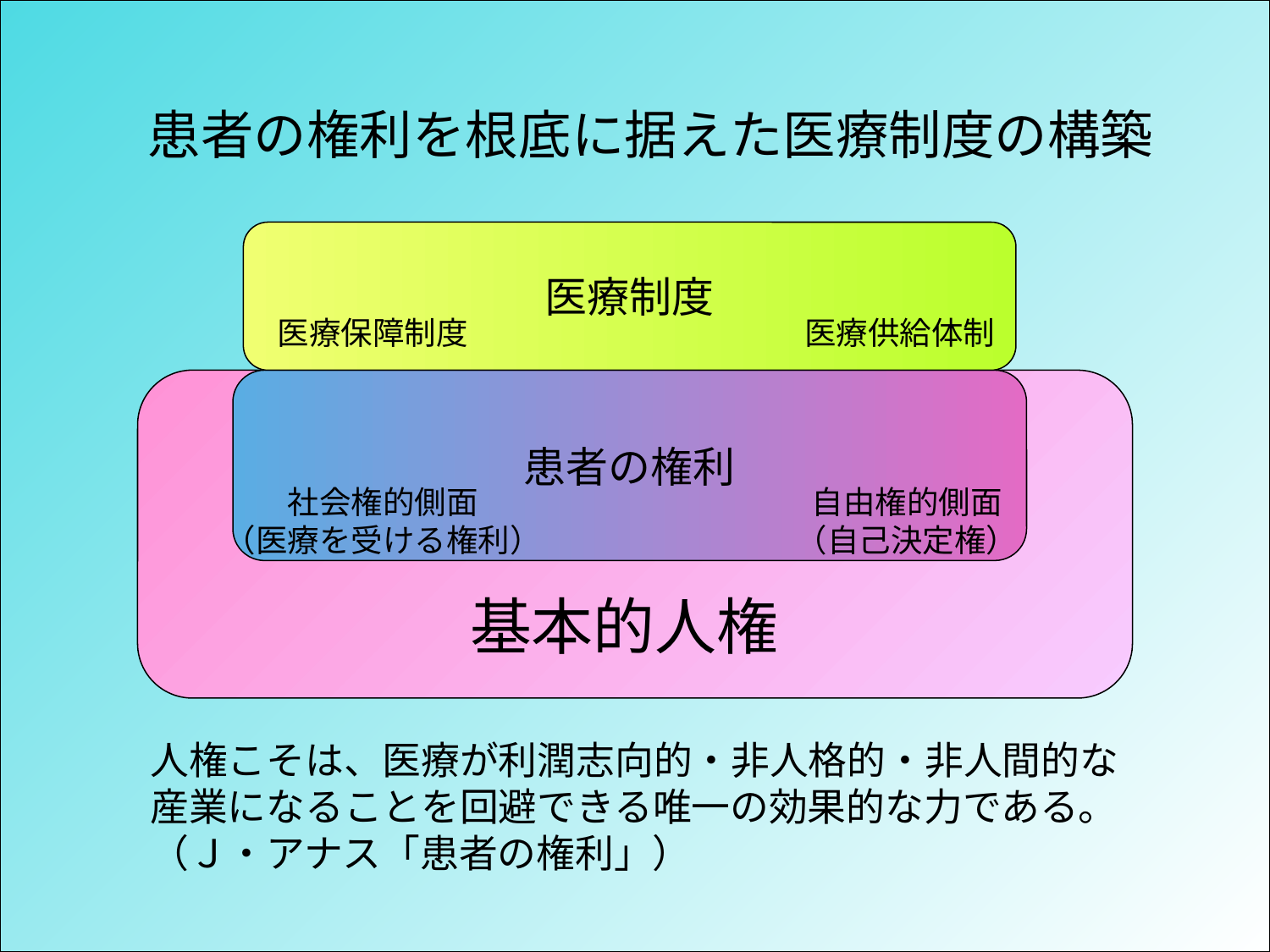

患者の権利を根底に据えた医療制度の構築
医療制度
医療保障制度
医療供給体制

患者の権利
社会権的側面
（医療を受ける権利）
自由権的側面
（自己決定権）

基本的人権
人権こそは、医療が利潤志向的・非人格的・非人間的な産業になることを回避できる唯一の効果的な力である。（Ｊ・アナス「患者の権利」）